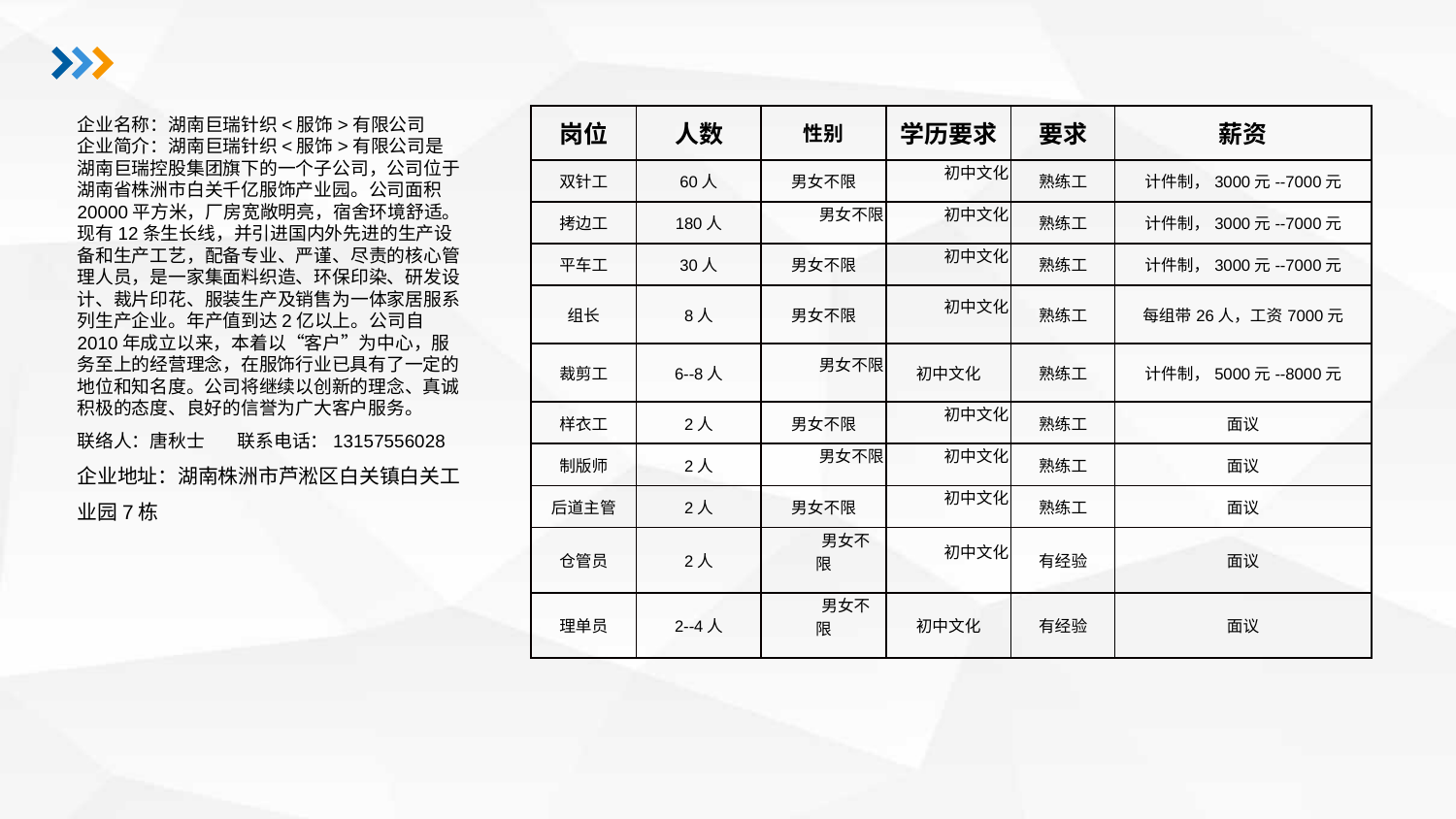

企业名称：湖南巨瑞针织<服饰>有限公司
企业简介：湖南巨瑞针织<服饰>有限公司是湖南巨瑞控股集团旗下的一个子公司，公司位于湖南省株洲市白关千亿服饰产业园。公司面积20000平方米，厂房宽敞明亮，宿舍环境舒适。现有12条生长线，并引进国内外先进的生产设备和生产工艺，配备专业、严谨、尽责的核心管理人员，是一家集面料织造、环保印染、研发设计、裁片印花、服装生产及销售为一体家居服系列生产企业。年产值到达2亿以上。公司自2010年成立以来，本着以“客户”为中心，服务至上的经营理念，在服饰行业已具有了一定的地位和知名度。公司将继续以创新的理念、真诚积极的态度、良好的信誉为广大客户服务。联络人：唐秋士        联系电话：13157556028
企业地址：湖南株洲市芦淞区白关镇白关工业园7栋
| 岗位 | 人数 | 性别 | 学历要求 | 要求 | 薪资 |
| --- | --- | --- | --- | --- | --- |
| 双针工 | 60人 | 男女不限 | 初中文化 | 熟练工 | 计件制，3000元--7000元 |
| 拷边工 | 180人 | 男女不限 | 初中文化 | 熟练工 | 计件制，3000元--7000元 |
| 平车工 | 30人 | 男女不限 | 初中文化 | 熟练工 | 计件制，3000元--7000元 |
| 组长 | 8人 | 男女不限 | 初中文化 | 熟练工 | 每组带26人，工资7000元 |
| 裁剪工 | 6--8人 | 男女不限 | 初中文化 | 熟练工 | 计件制，5000元--8000元 |
| 样衣工 | 2人 | 男女不限 | 初中文化 | 熟练工 | 面议 |
| 制版师 | 2人 | 男女不限 | 初中文化 | 熟练工 | 面议 |
| 后道主管 | 2人 | 男女不限 | 初中文化 | 熟练工 | 面议 |
| 仓管员 | 2人 | 男女不限 | 初中文化 | 有经验 | 面议 |
| 理单员 | 2--4人 | 男女不限 | 初中文化 | 有经验 | 面议 |